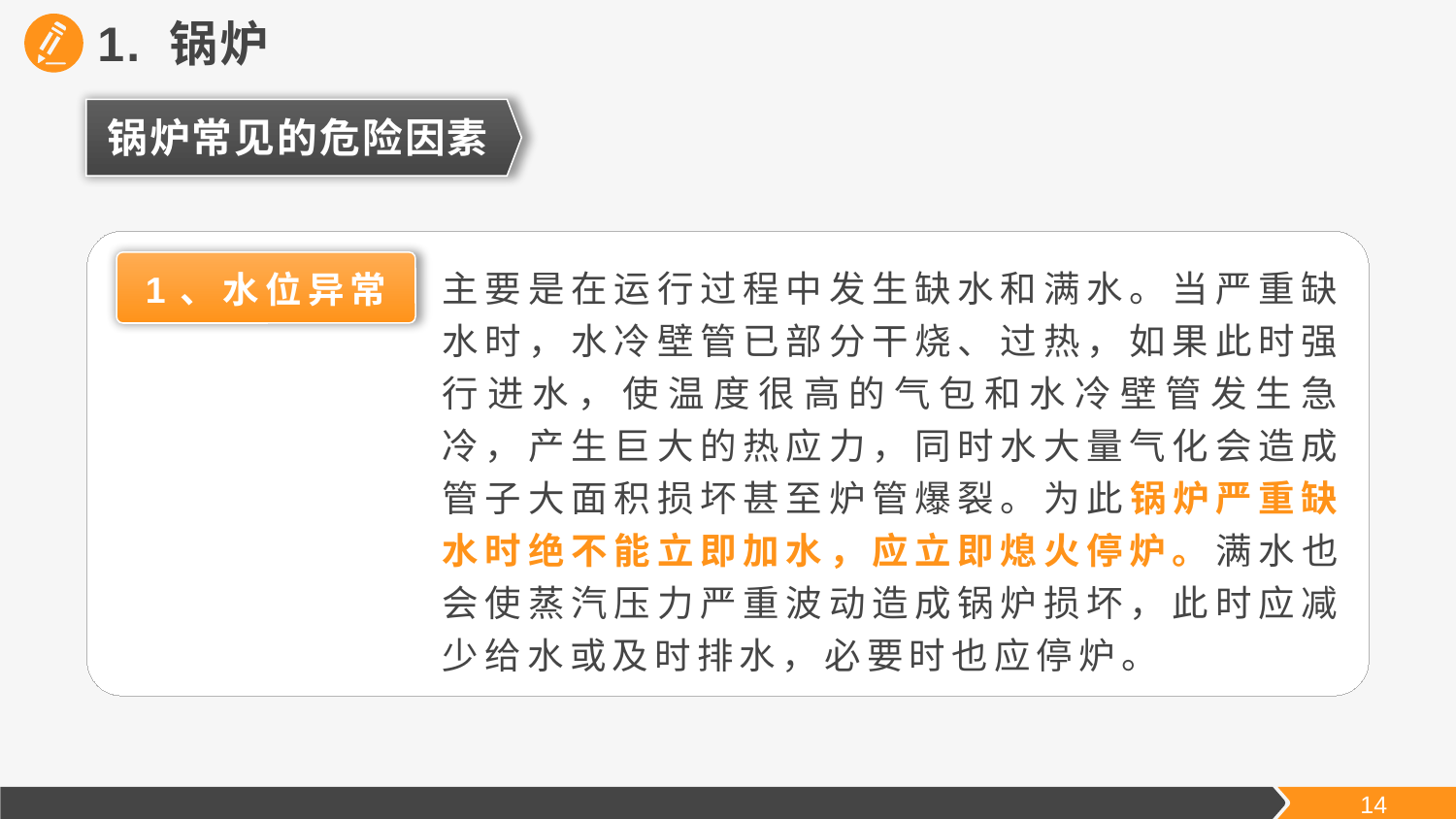

1. 锅炉

锅炉常见的危险因素

主要是在运行过程中发生缺水和满水。当严重缺水时，水冷壁管已部分干烧、过热，如果此时强行进水，使温度很高的气包和水冷壁管发生急冷，产生巨大的热应力，同时水大量气化会造成管子大面积损坏甚至炉管爆裂。为此锅炉严重缺水时绝不能立即加水，应立即熄火停炉。满水也会使蒸汽压力严重波动造成锅炉损坏，此时应减少给水或及时排水，必要时也应停炉。

1、水位异常